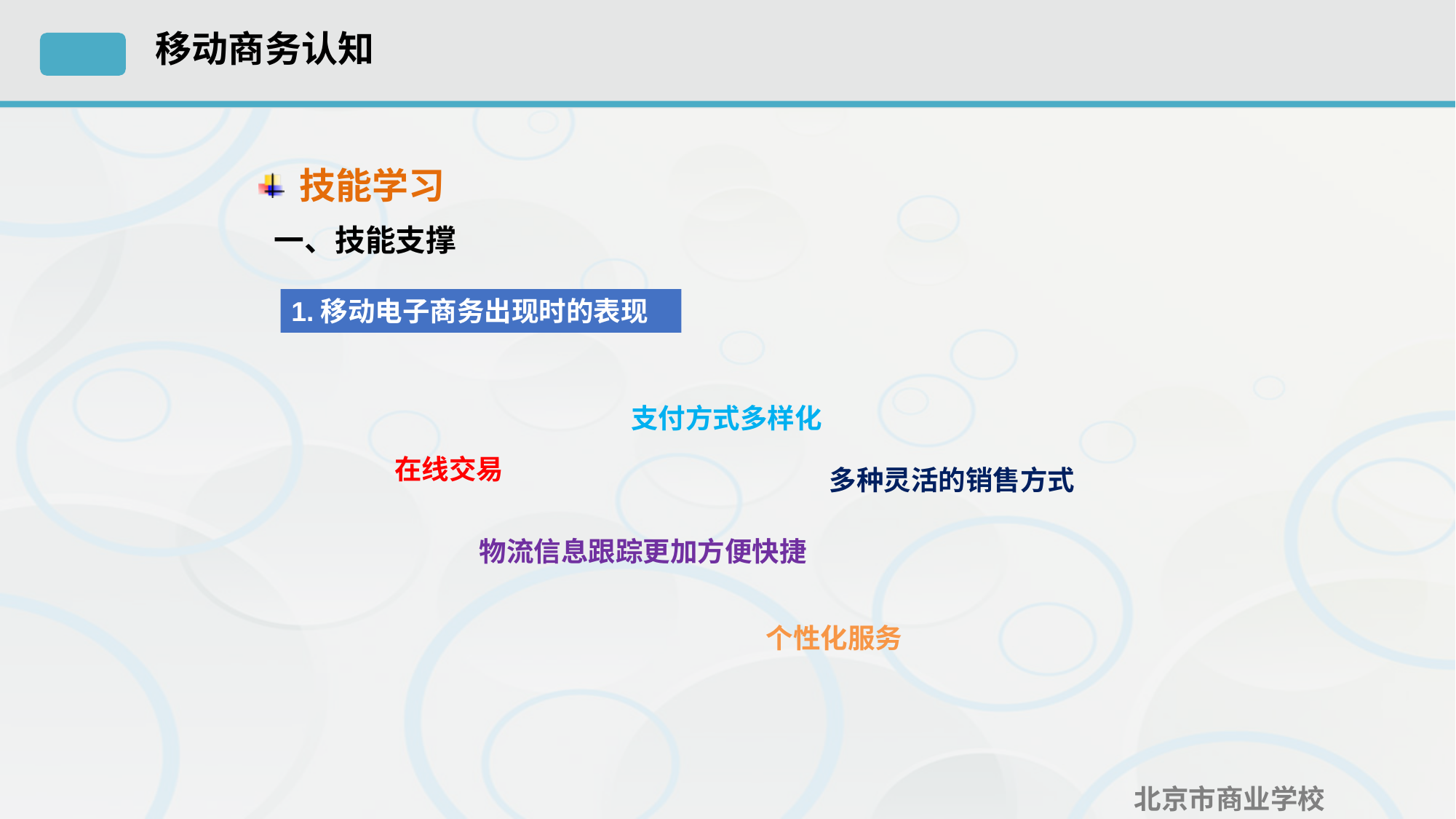

技能学习
一、技能支撑
1.移动电子商务出现时的表现
支付方式多样化
在线交易
多种灵活的销售方式
物流信息跟踪更加方便快捷
个性化服务